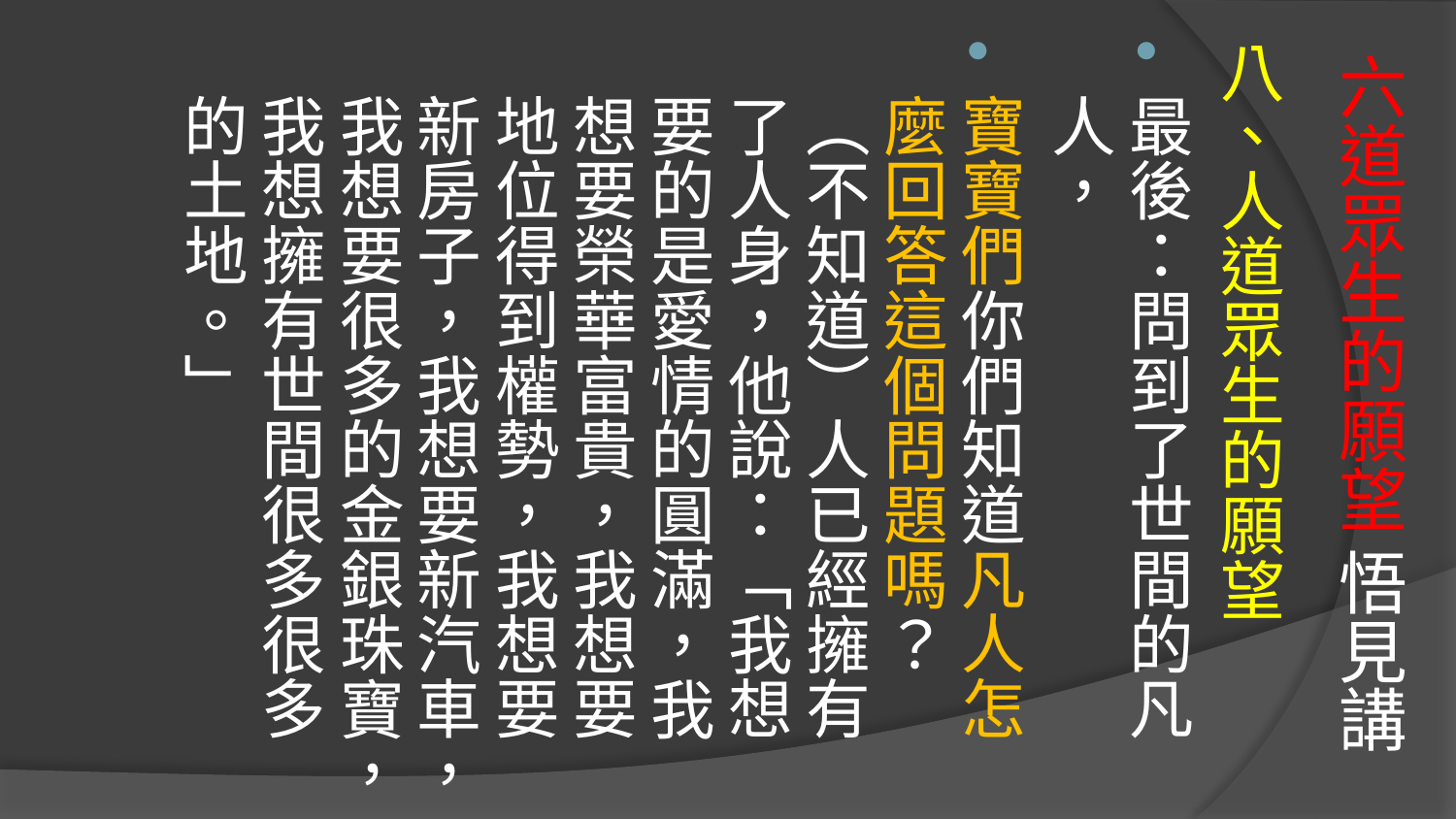

八、人道眾生的願望
最後：問到了世間的凡人，
寶寶們你們知道凡人怎麼回答這個問題嗎？（不知道）人已經擁有了人身，他說：「我想要的是愛情的圓滿，我想要榮華富貴，我想要地位得到權勢，我想要新房子，我想要新汽車，我想要很多的金銀珠寶，我想擁有世間很多很多的土地。」

# 六道眾生的願望 悟見講